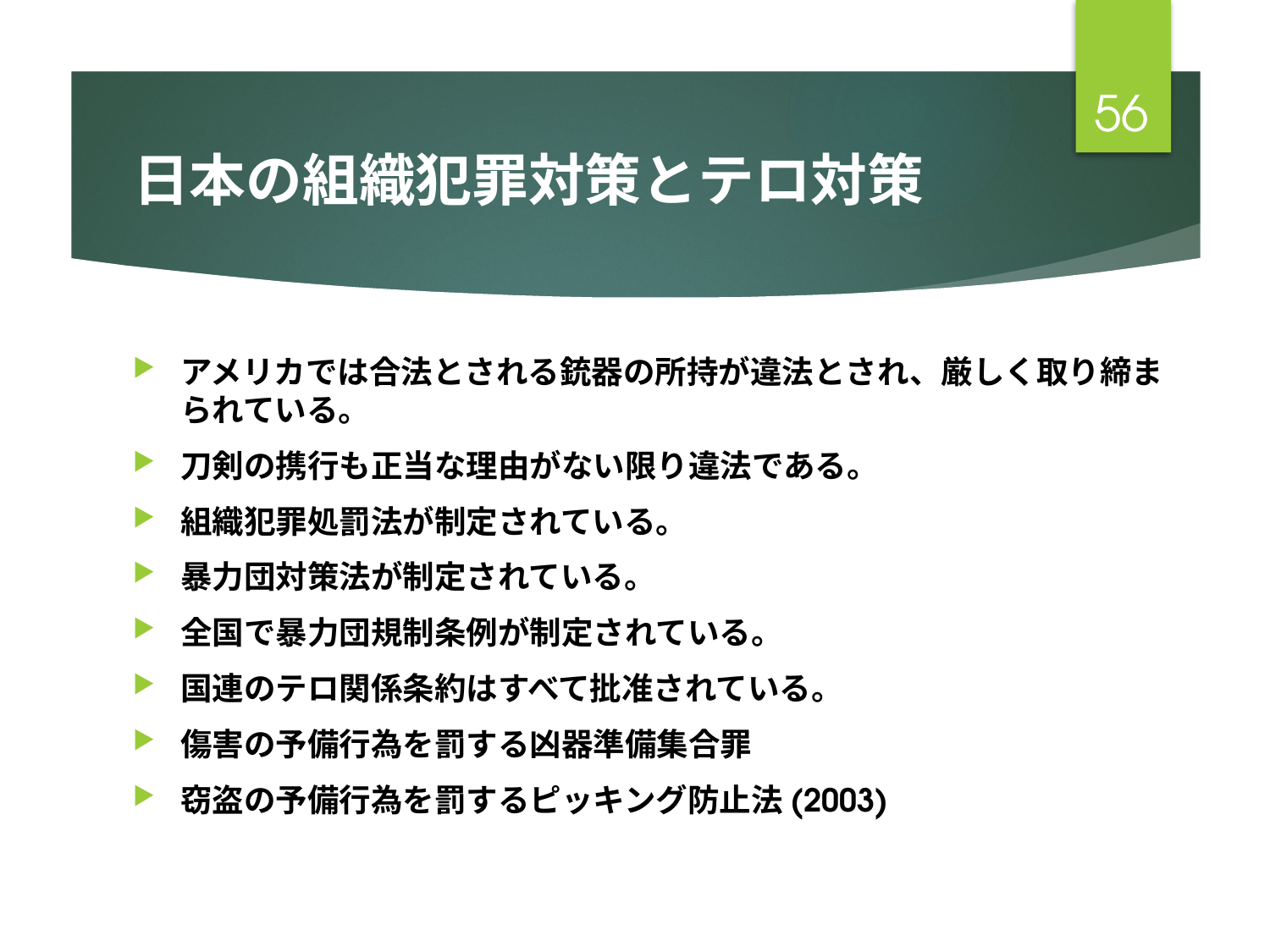

56
# 日本の組織犯罪対策とテロ対策
アメリカでは合法とされる銃器の所持が違法とされ、厳しく取り締まられている。
刀剣の携行も正当な理由がない限り違法である。
組織犯罪処罰法が制定されている。
暴力団対策法が制定されている。
全国で暴力団規制条例が制定されている。
国連のテロ関係条約はすべて批准されている。
傷害の予備行為を罰する凶器準備集合罪
窃盗の予備行為を罰するピッキング防止法(2003)